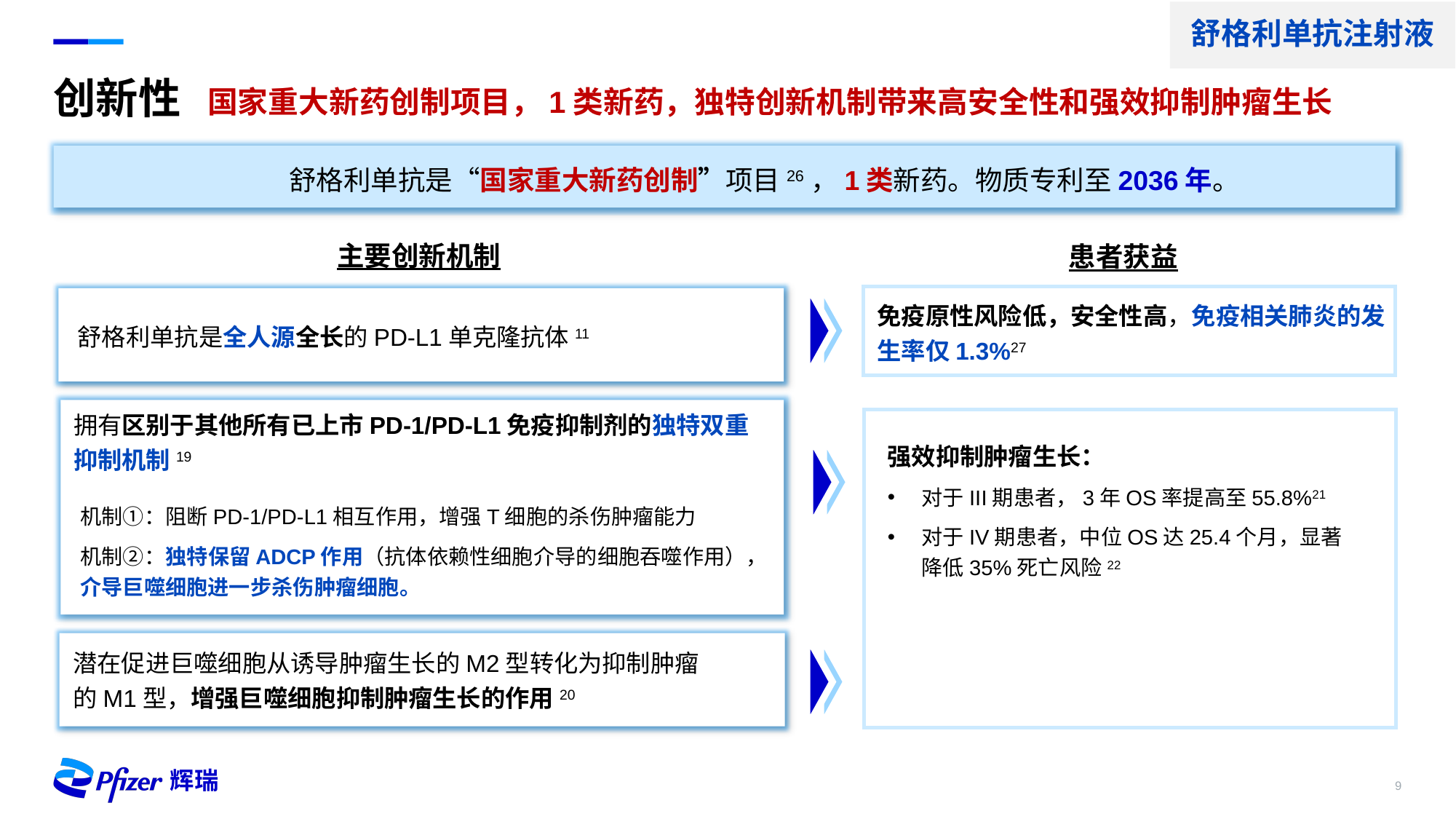

舒格利单抗注射液
创新性
国家重大新药创制项目，1类新药，独特创新机制带来高安全性和强效抑制肿瘤生长

 舒格利单抗是“国家重大新药创制”项目26，1类新药。物质专利至2036年。
主要创新机制
患者获益

免疫原性风险低，安全性高，免疫相关肺炎的发生率仅1.3%27
舒格利单抗是全人源全长的PD-L1单克隆抗体11
拥有区别于其他所有已上市PD-1/PD-L1免疫抑制剂的独特双重抑制机制19

强效抑制肿瘤生长：
对于III期患者，3年OS率提高至55.8%21
对于IV期患者，中位OS达25.4个月，显著降低35%死亡风险22

机制①：阻断PD-1/PD-L1相互作用，增强T细胞的杀伤肿瘤能力
机制②：独特保留ADCP作用（抗体依赖性细胞介导的细胞吞噬作用），介导巨噬细胞进一步杀伤肿瘤细胞。

潜在促进巨噬细胞从诱导肿瘤生长的M2型转化为抑制肿瘤的M1型，增强巨噬细胞抑制肿瘤生长的作用20